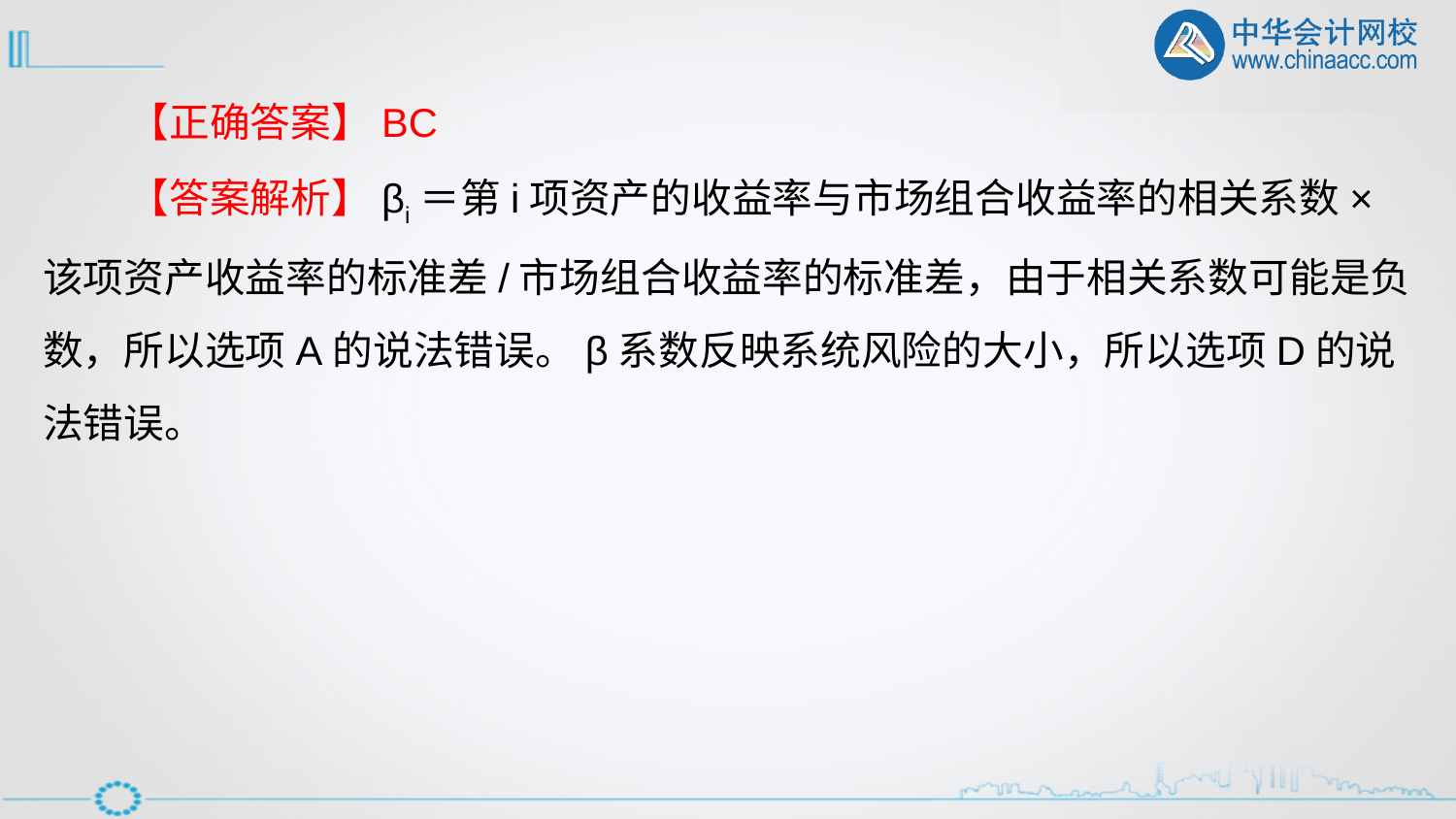

【正确答案】BC
【答案解析】βi＝第i项资产的收益率与市场组合收益率的相关系数×该项资产收益率的标准差/市场组合收益率的标准差，由于相关系数可能是负数，所以选项A的说法错误。β系数反映系统风险的大小，所以选项D的说法错误。